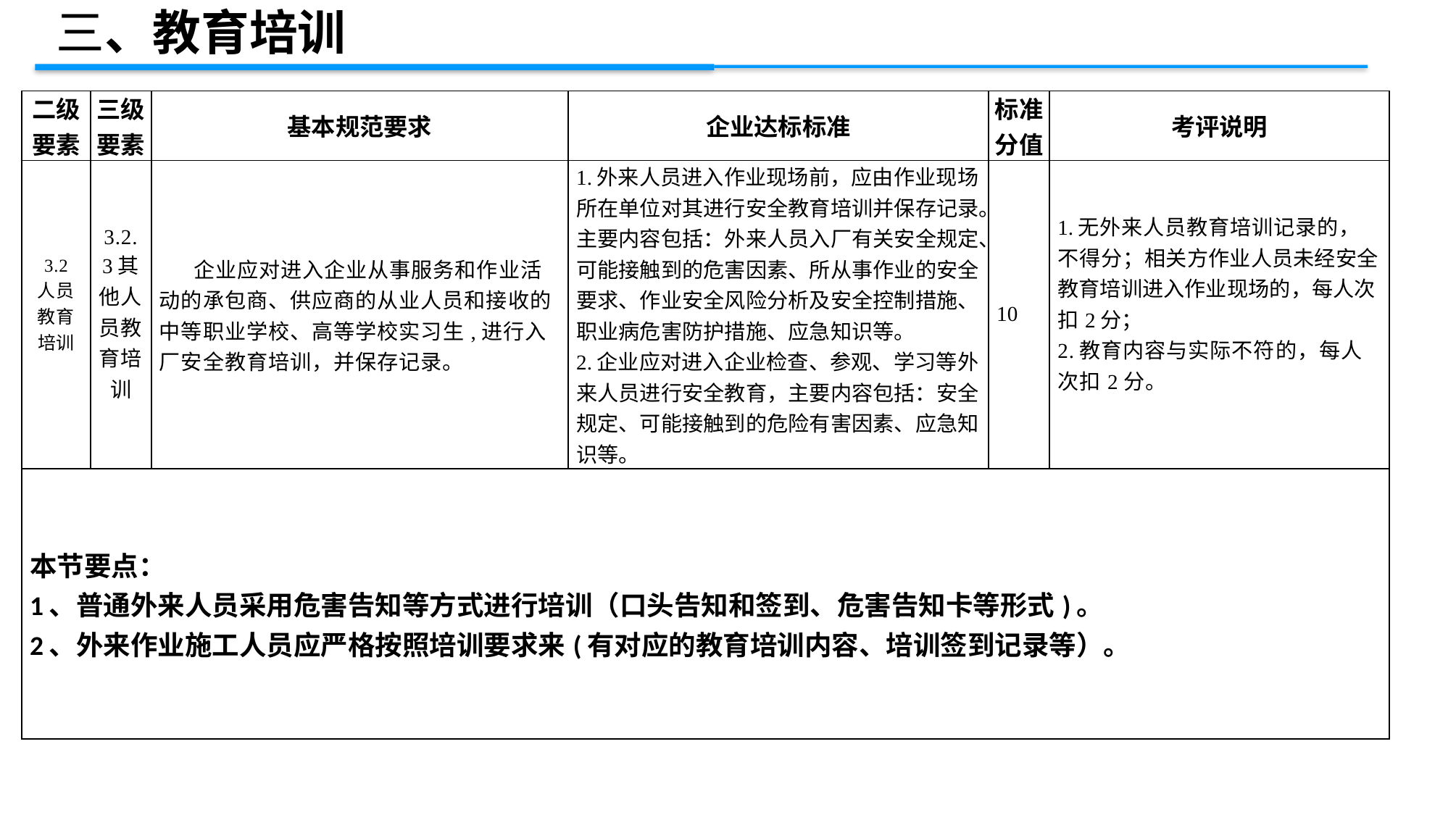

三、教育培训

| 二级 要素 | 三级 要素 | 基本规范要求 | 企业达标标准 | 标准 分值 | 考评说明 |
| --- | --- | --- | --- | --- | --- |
| 3.2 人员教育培训 | 3.2.3其他人员教育培训 | 企业应对进入企业从事服务和作业活动的承包商、供应商的从业人员和接收的中等职业学校、高等学校实习生,进行入厂安全教育培训，并保存记录。 | 1.外来人员进入作业现场前，应由作业现场所在单位对其进行安全教育培训并保存记录。主要内容包括：外来人员入厂有关安全规定、可能接触到的危害因素、所从事作业的安全要求、作业安全风险分析及安全控制措施、职业病危害防护措施、应急知识等。 2.企业应对进入企业检查、参观、学习等外来人员进行安全教育，主要内容包括：安全规定、可能接触到的危险有害因素、应急知识等。 | 10 | 1.无外来人员教育培训记录的，不得分；相关方作业人员未经安全教育培训进入作业现场的，每人次扣2分； 2.教育内容与实际不符的，每人次扣2分。 |
| 本节要点： 1、普通外来人员采用危害告知等方式进行培训（口头告知和签到、危害告知卡等形式)。 2、外来作业施工人员应严格按照培训要求来(有对应的教育培训内容、培训签到记录等）。 |  |  |  |  |  |